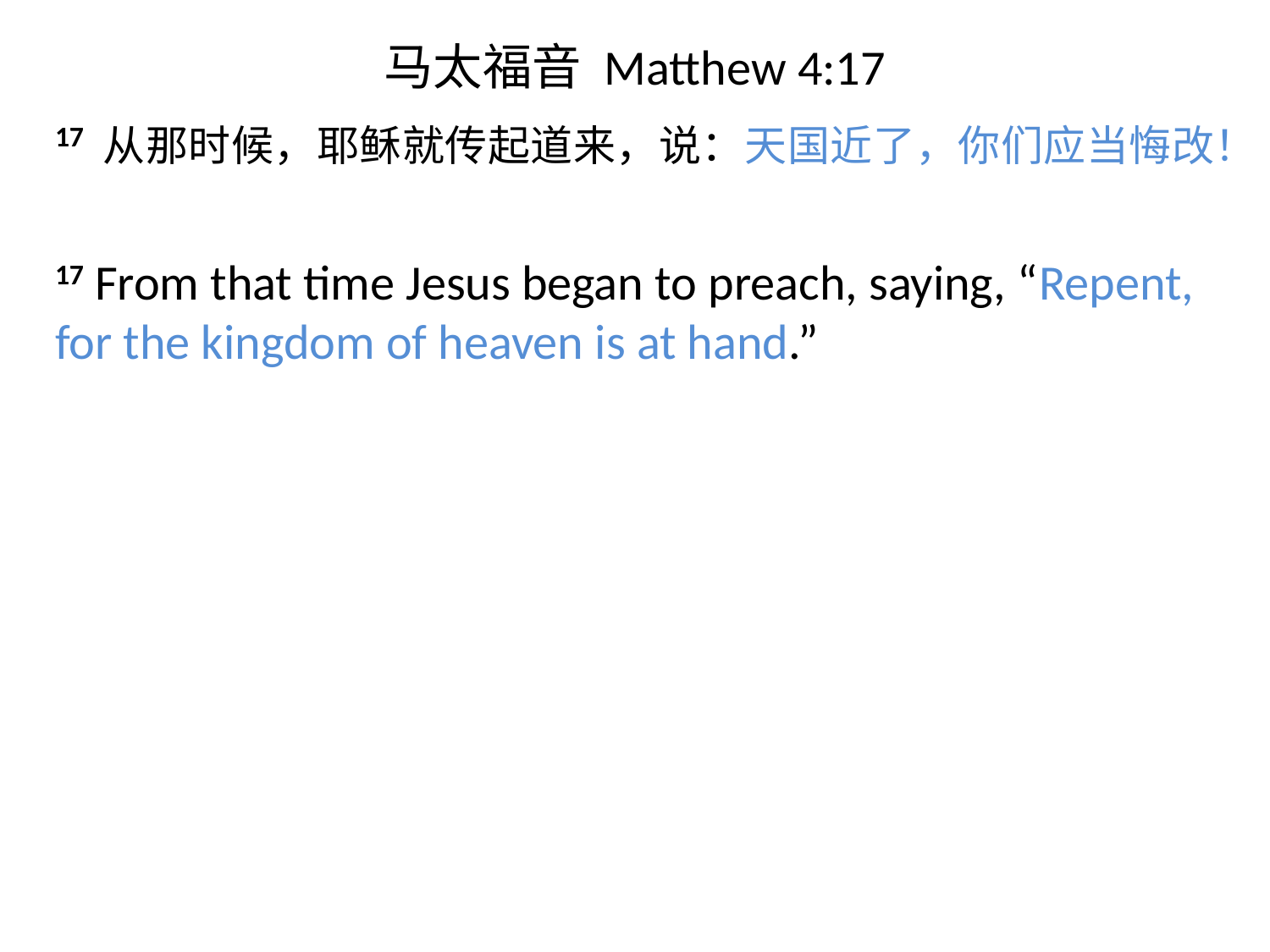

# 马太福音 Matthew 4:17
17 从那时候，耶稣就传起道来，说：天国近了，你们应当悔改！

17 From that time Jesus began to preach, saying, “Repent, for the kingdom of heaven is at hand.”